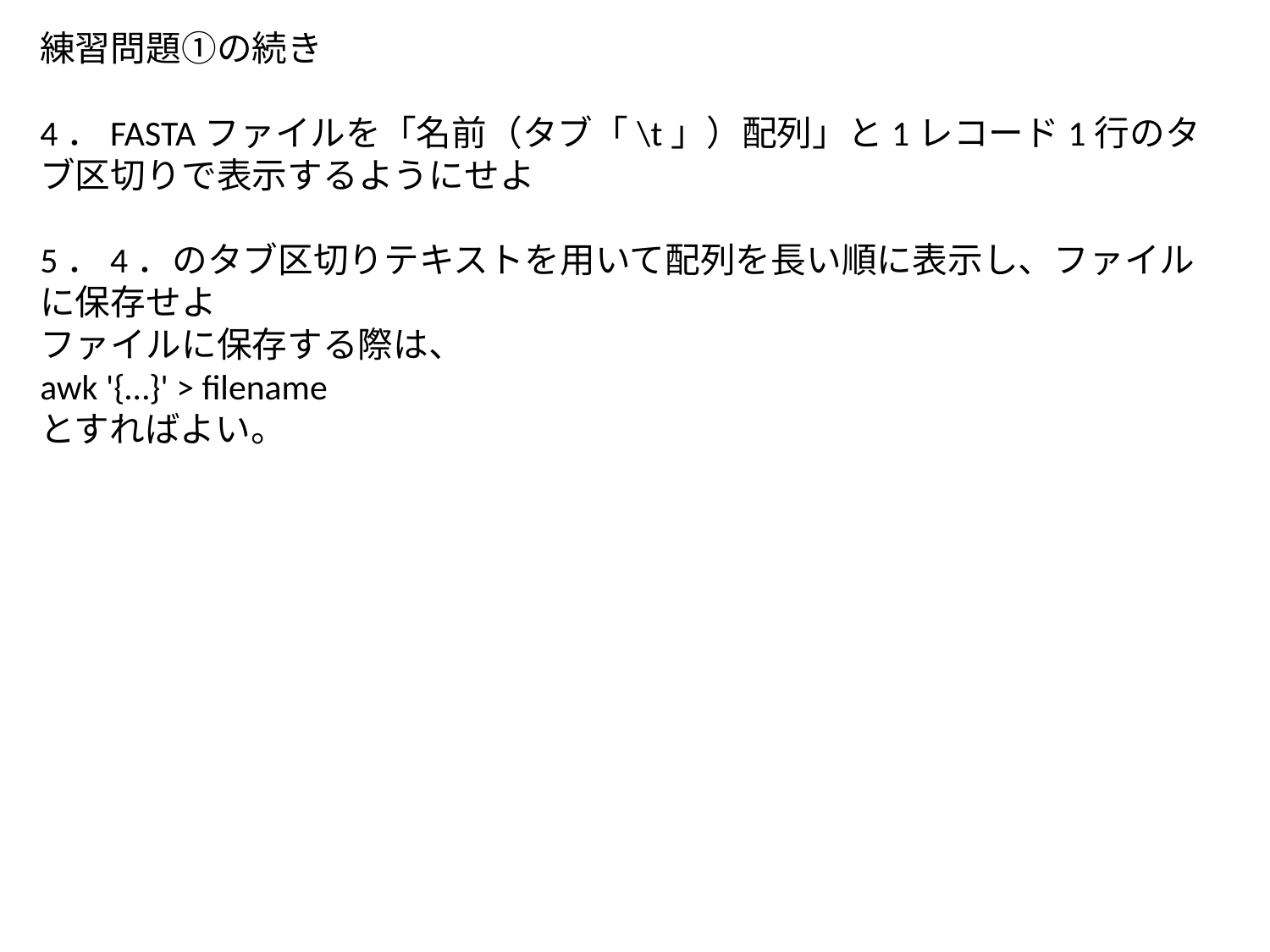

練習問題①の続き

4．FASTAファイルを「名前（タブ「\t」）配列」と1レコード1行のタブ区切りで表示するようにせよ

5．4．のタブ区切りテキストを用いて配列を長い順に表示し、ファイルに保存せよ
ファイルに保存する際は、
awk '{…}' > filename
とすればよい。